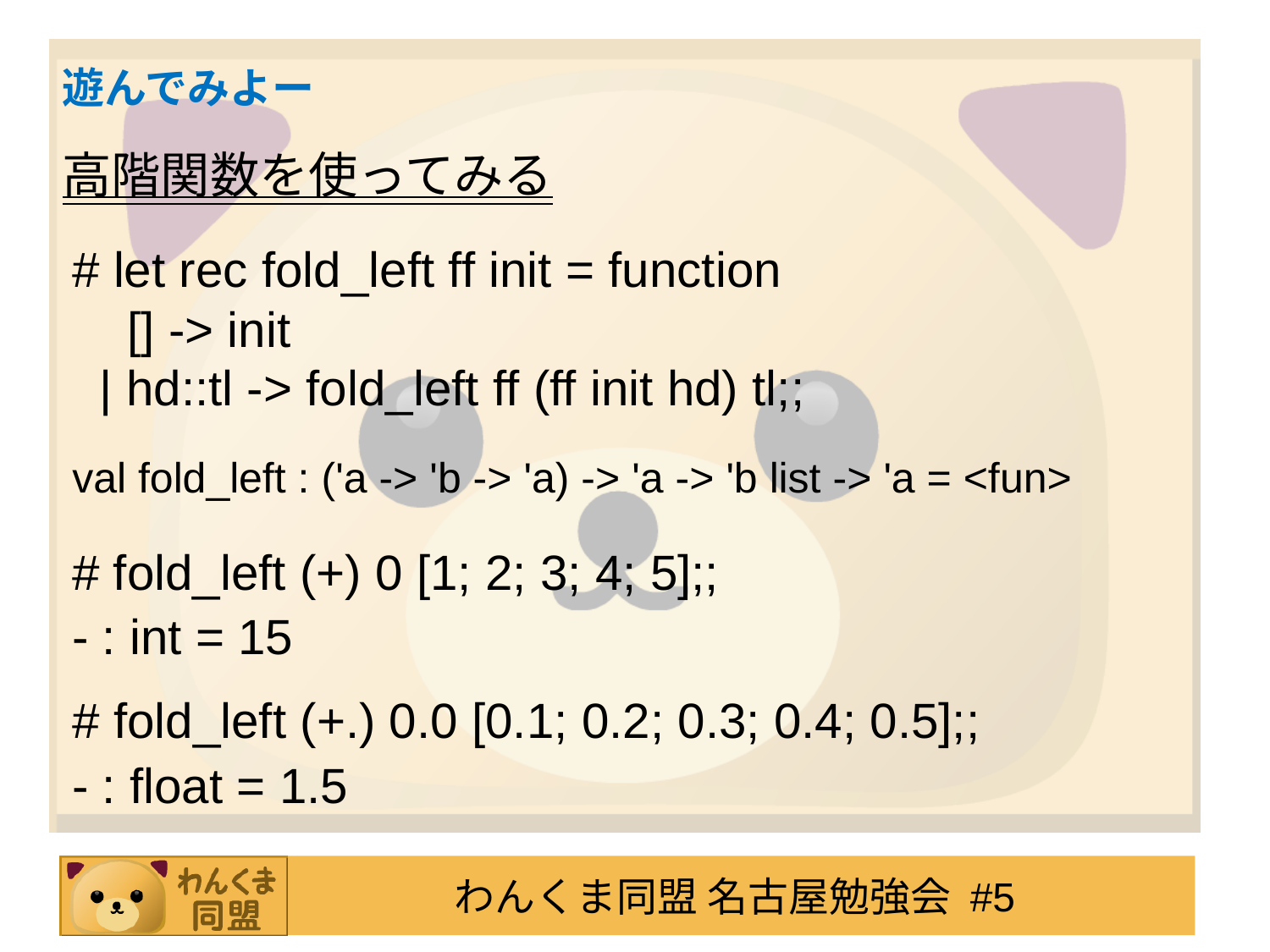

# 遊んでみよー
高階関数を使ってみる
# let rec fold_left ff init = function
    [] -> init
  | hd::tl -> fold_left ff (ff init hd) tl;;
val fold_left : ('a -> 'b -> 'a) -> 'a -> 'b list -> 'a = <fun>
# fold_left (+) 0 [1; 2; 3; 4; 5];;
- : int = 15
# fold_left (+.) 0.0 [0.1; 0.2; 0.3; 0.4; 0.5];;
- : float = 1.5